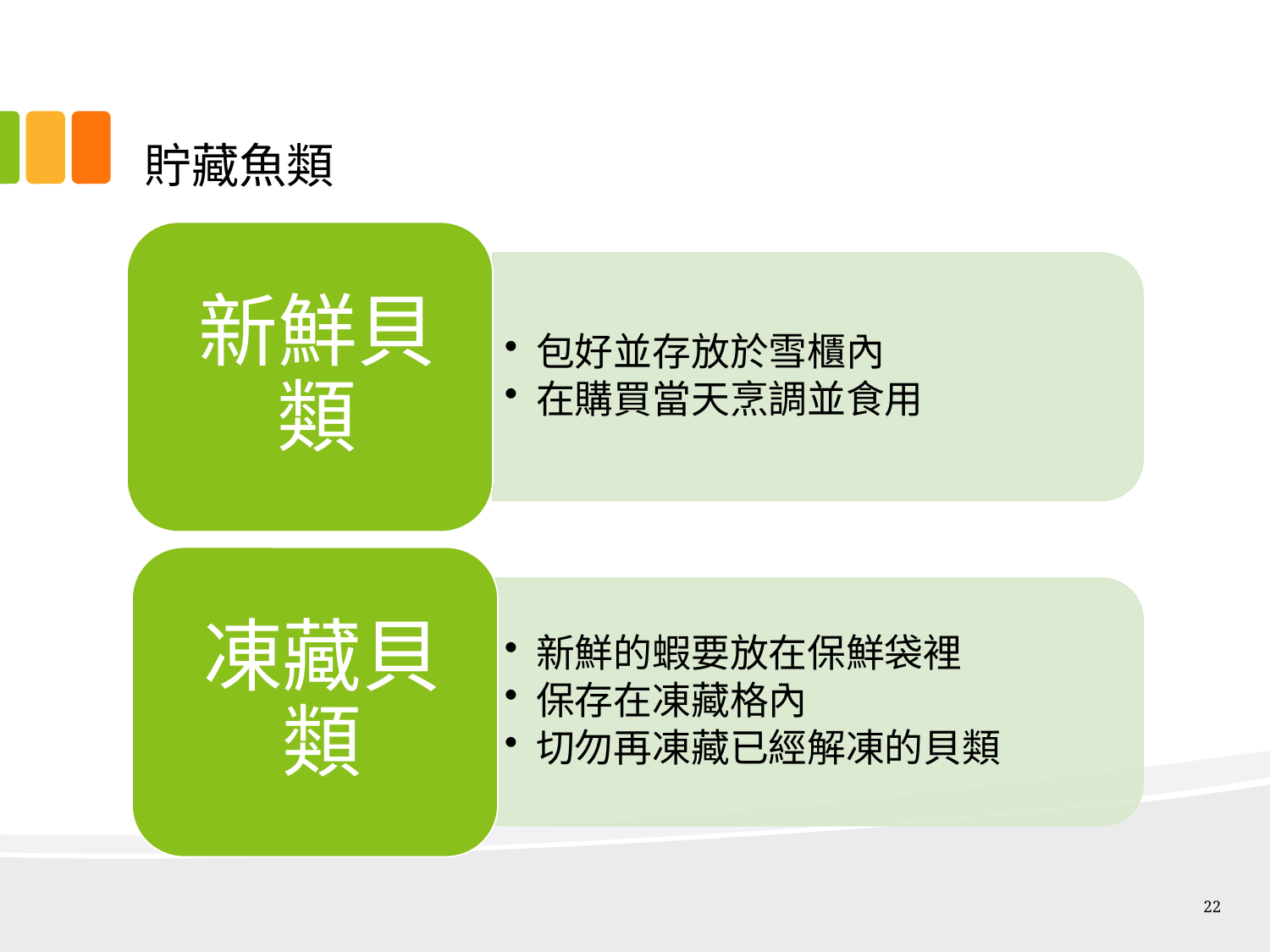

# 貯藏魚類
包好並存放於雪櫃內
在購買當天烹調並食用
新鮮貝類
新鮮的蝦要放在保鮮袋裡
保存在凍藏格內
切勿再凍藏已經解凍的貝類
凍藏貝類
22